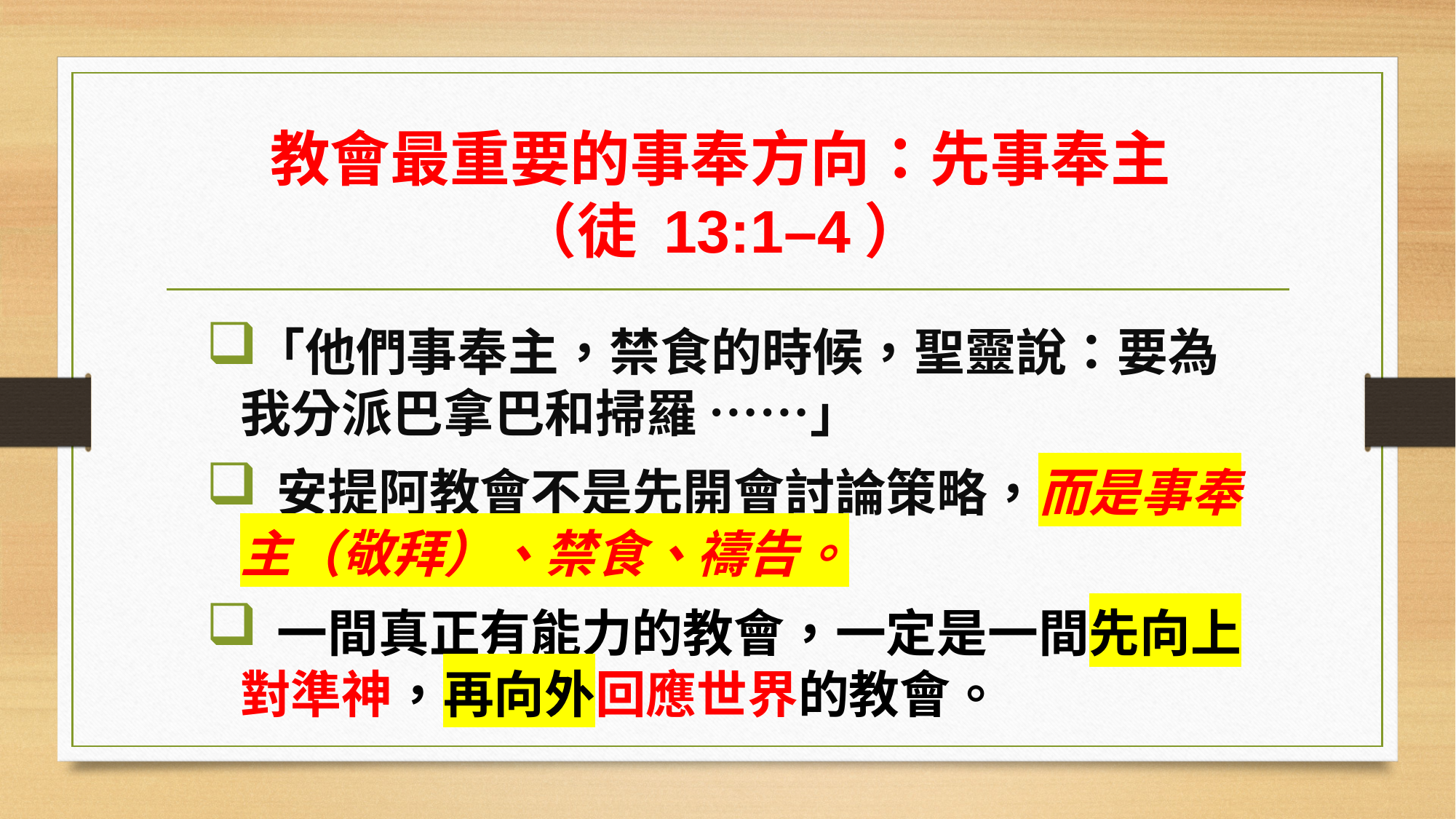

# 教會最重要的事奉方向：先事奉主 （徒 13:1–4）
「他們事奉主，禁食的時候，聖靈說：要為我分派巴拿巴和掃羅 ……」
 安提阿教會不是先開會討論策略，而是事奉主（敬拜）、禁食、禱告。
 一間真正有能力的教會，一定是一間先向上對準神，再向外回應世界的教會。